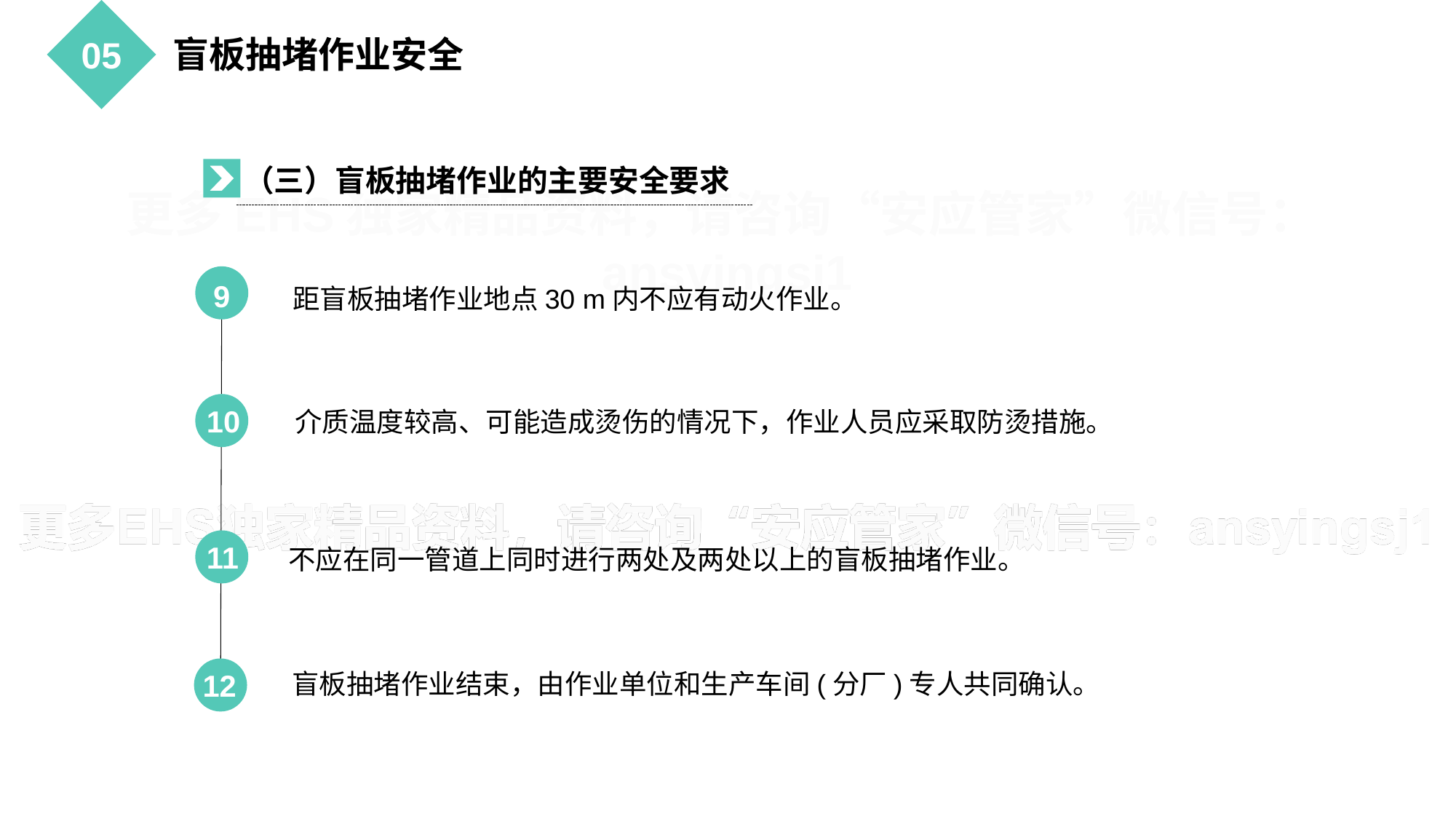

盲板抽堵作业安全
05
（三）盲板抽堵作业的主要安全要求

9
距盲板抽堵作业地点30 m内不应有动火作业。

10
介质温度较高、可能造成烫伤的情况下，作业人员应采取防烫措施。

11
不应在同一管道上同时进行两处及两处以上的盲板抽堵作业。

12
盲板抽堵作业结束，由作业单位和生产车间(分厂)专人共同确认。